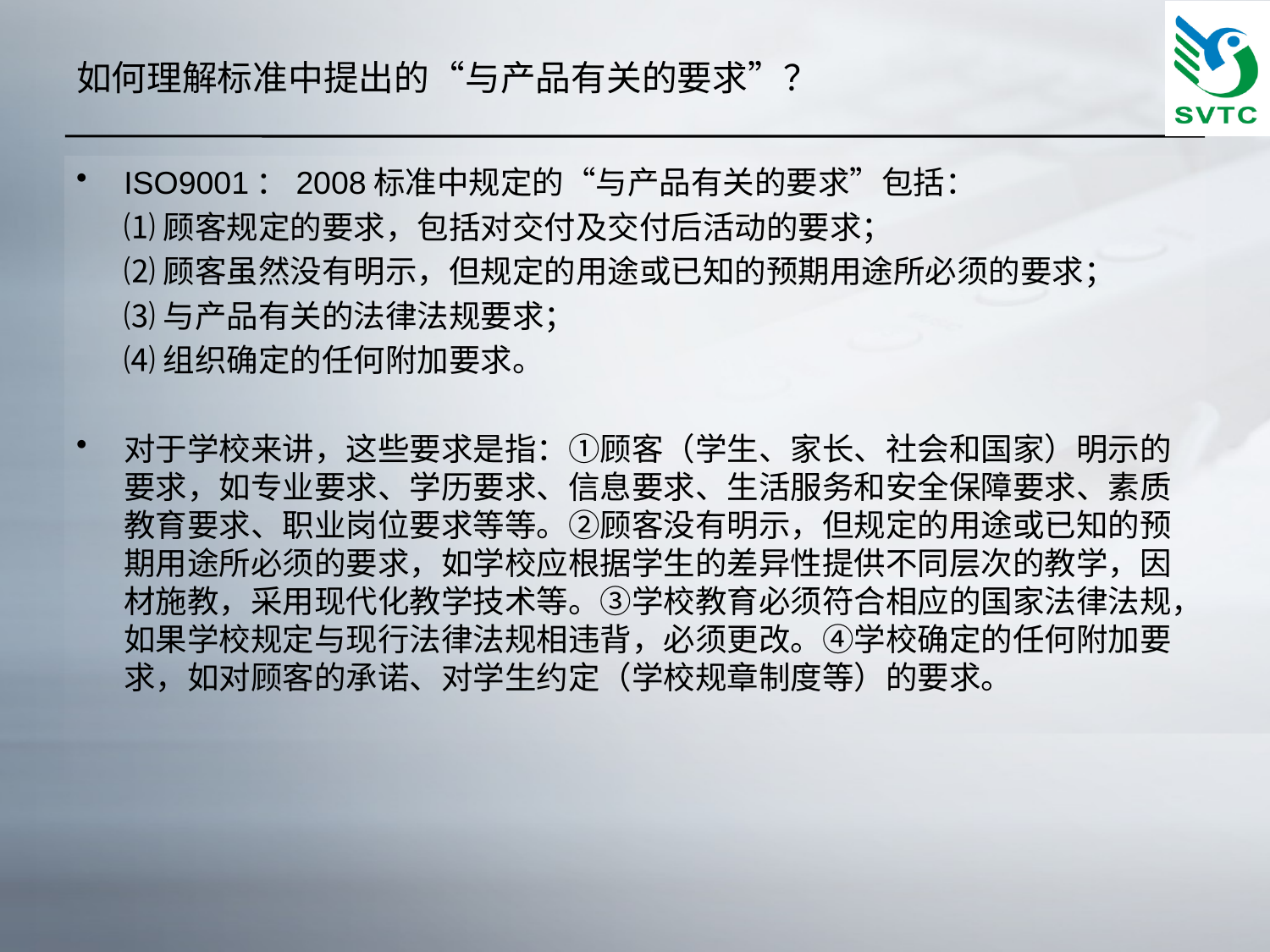

# 如何理解标准中提出的“与产品有关的要求”？
ISO9001：2008标准中规定的“与产品有关的要求”包括：
	⑴顾客规定的要求，包括对交付及交付后活动的要求；
	⑵顾客虽然没有明示，但规定的用途或已知的预期用途所必须的要求；
	⑶与产品有关的法律法规要求；
	⑷组织确定的任何附加要求。

对于学校来讲，这些要求是指：①顾客（学生、家长、社会和国家）明示的要求，如专业要求、学历要求、信息要求、生活服务和安全保障要求、素质教育要求、职业岗位要求等等。②顾客没有明示，但规定的用途或已知的预期用途所必须的要求，如学校应根据学生的差异性提供不同层次的教学，因材施教，采用现代化教学技术等。③学校教育必须符合相应的国家法律法规，如果学校规定与现行法律法规相违背，必须更改。④学校确定的任何附加要求，如对顾客的承诺、对学生约定（学校规章制度等）的要求。